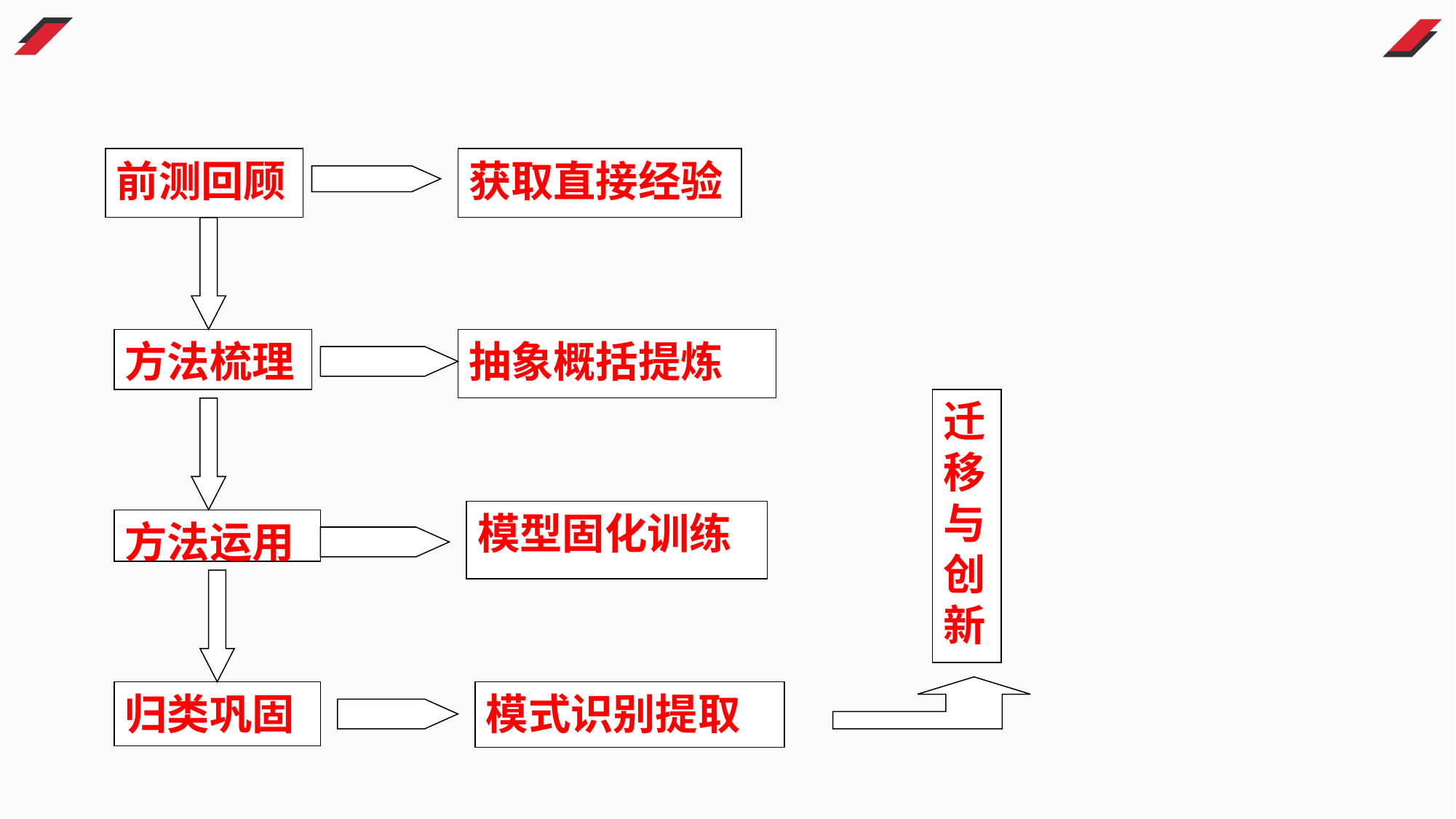

前测回顾
获取直接经验

方法梳理
抽象概括提炼

迁移与创新

模型固化训练

方法运用

归类巩固
模式识别提取